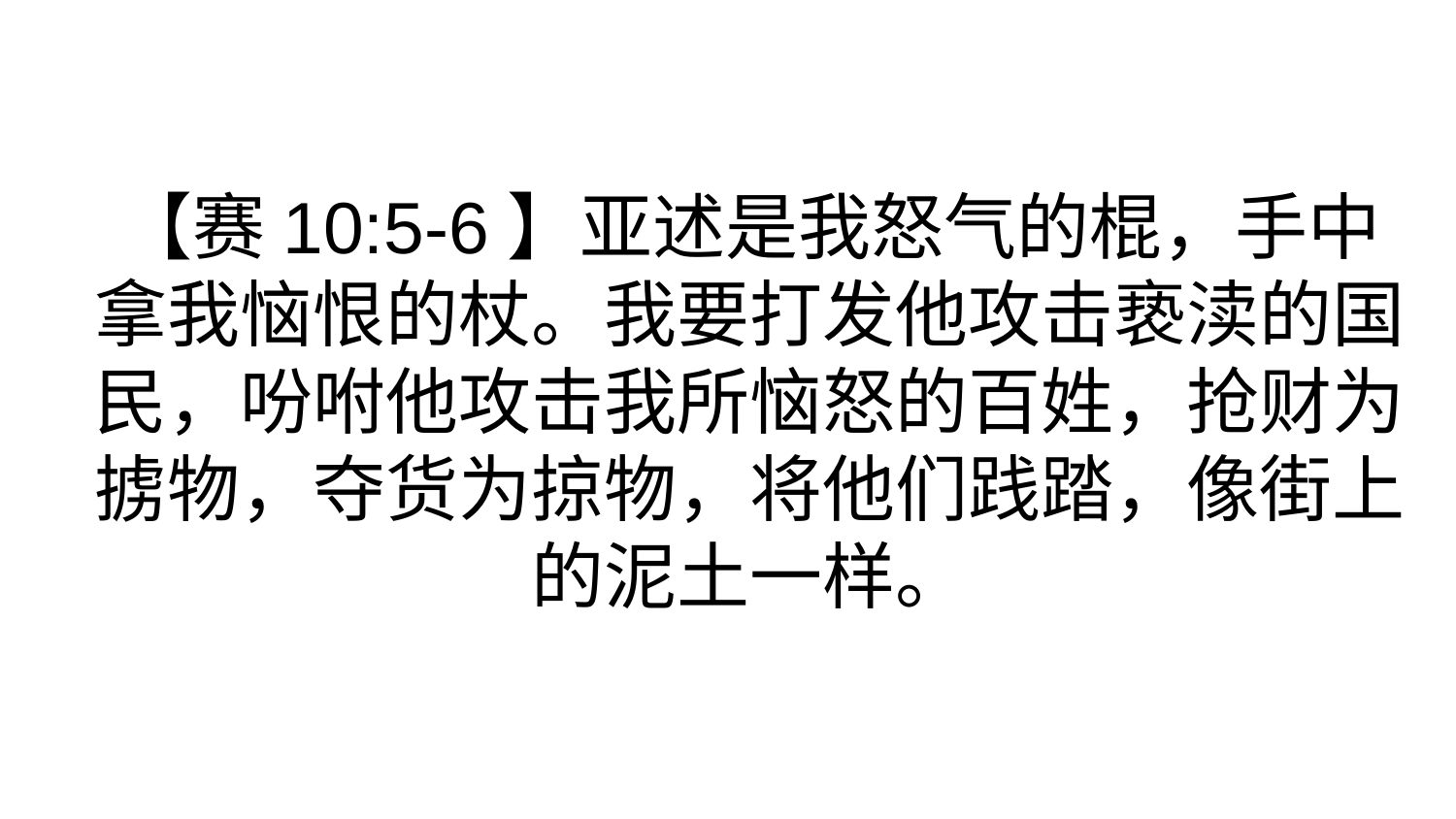

# 【赛10:5-6】亚述是我怒气的棍，手中拿我恼恨的杖。我要打发他攻击亵渎的国民，吩咐他攻击我所恼怒的百姓，抢财为掳物，夺货为掠物，将他们践踏，像街上的泥土一样。